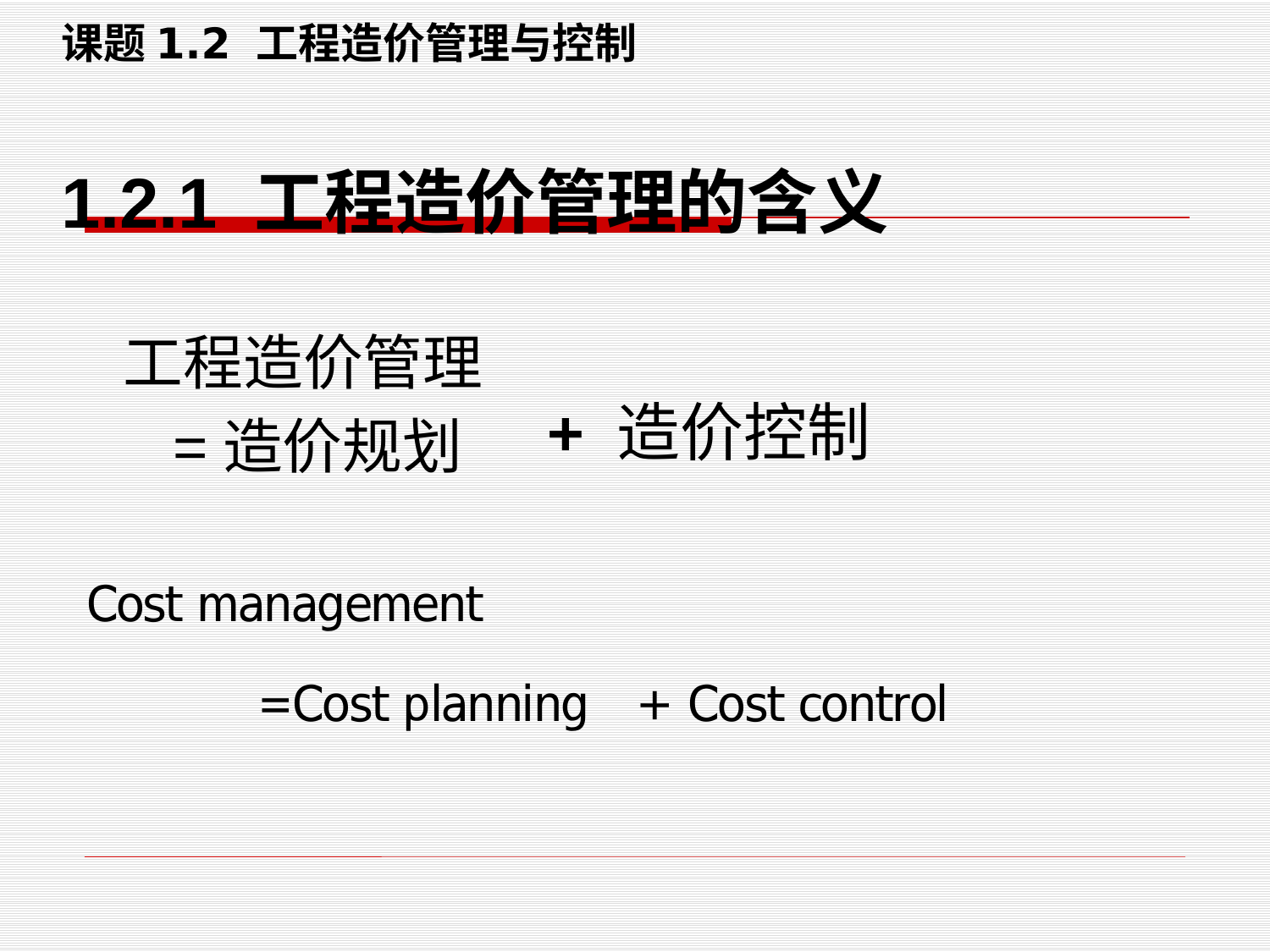

课题1.2 工程造价管理与控制
1.2.1 工程造价管理的含义
工程造价管理
   =造价规划
+ 造价控制
Cost management
=Cost planning
+ Cost control